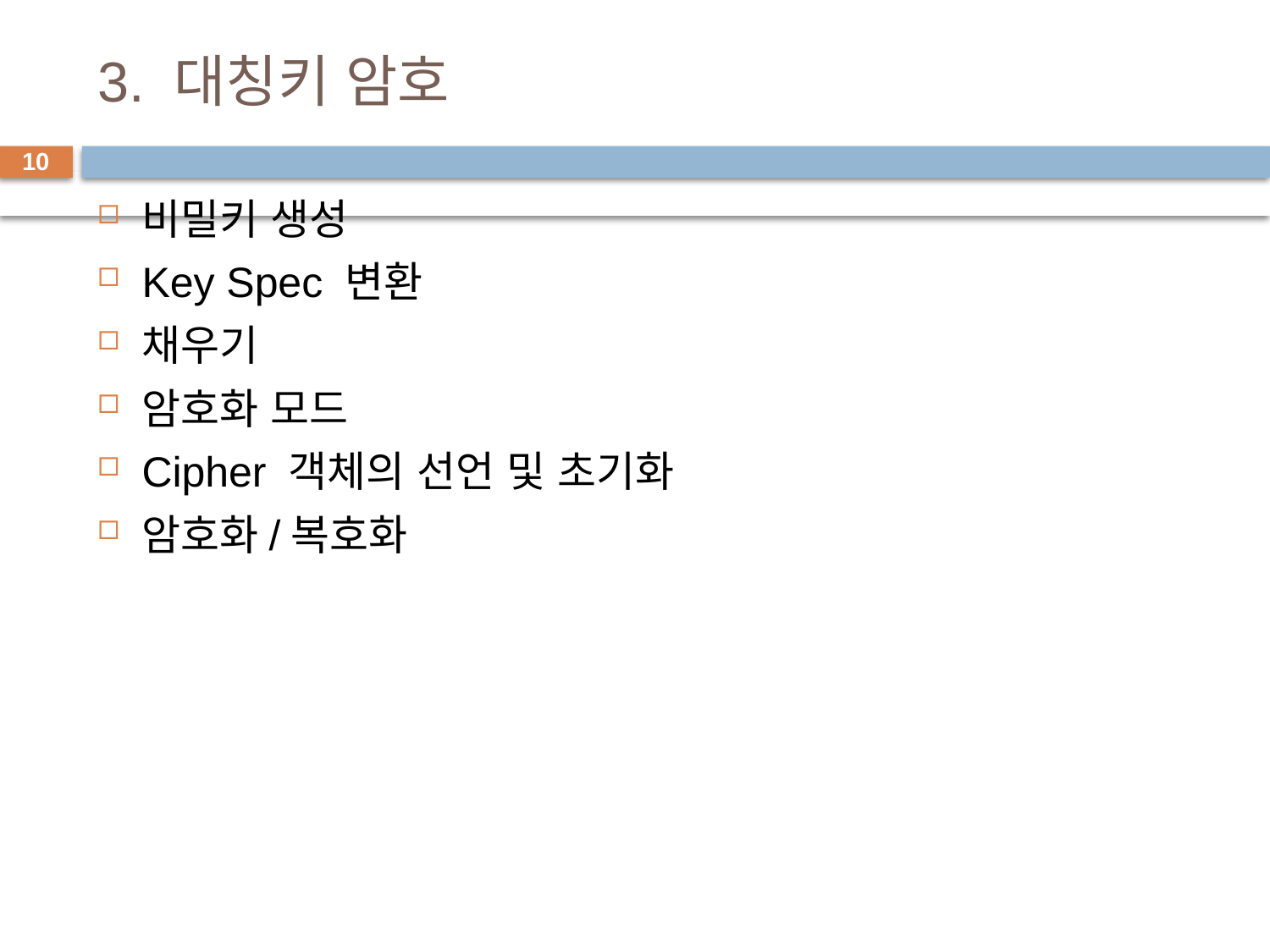

# 3. 대칭키 암호
10
비밀키 생성
Key Spec 변환
채우기
암호화 모드
Cipher 객체의 선언 및 초기화
암호화/복호화